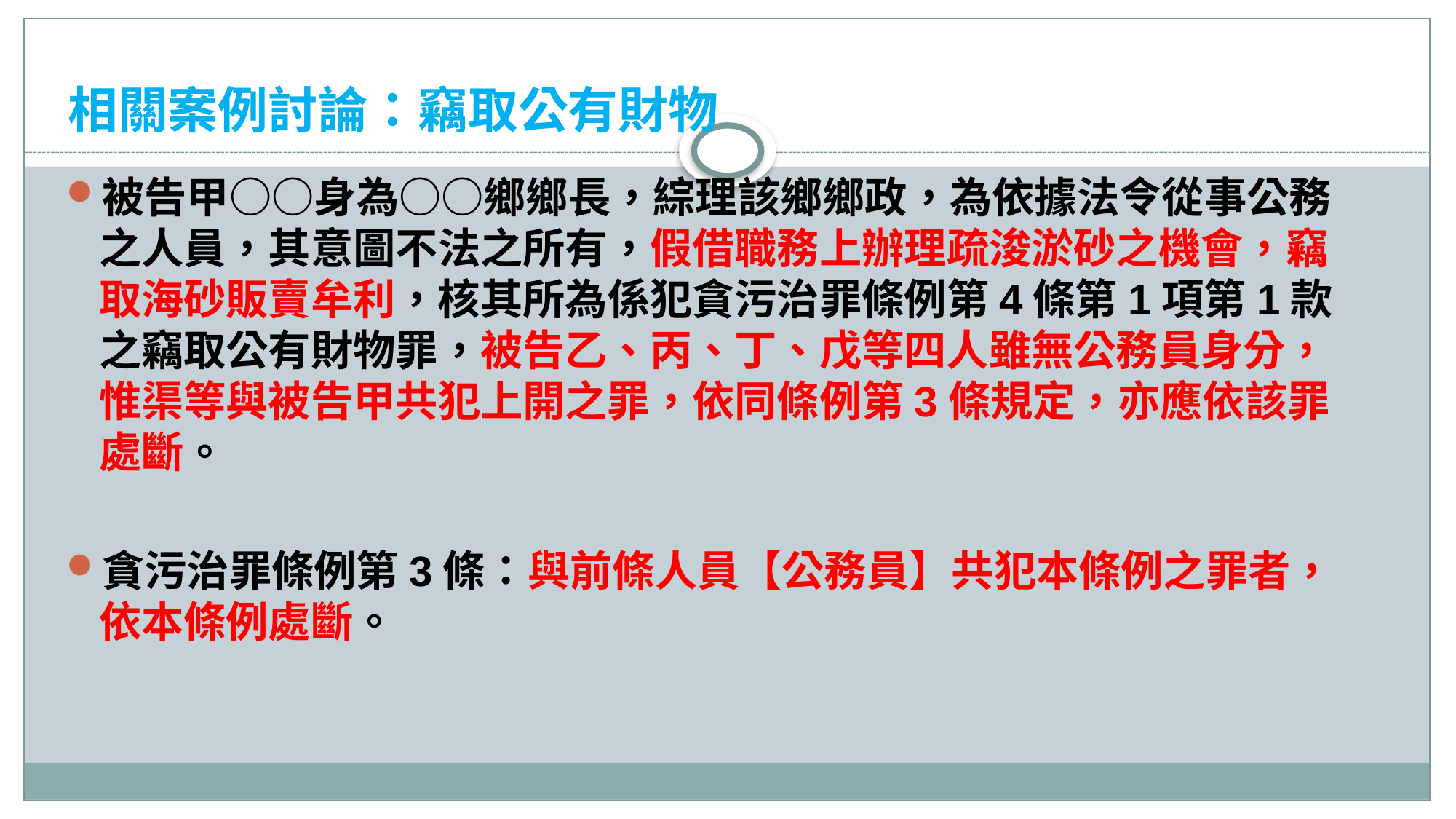

# 相關案例討論：竊取公有財物
被告甲○○身為○○鄉鄉長，綜理該鄉鄉政，為依據法令從事公務之人員，其意圖不法之所有，假借職務上辦理疏浚淤砂之機會，竊取海砂販賣牟利，核其所為係犯貪污治罪條例第4條第1項第1款之竊取公有財物罪，被告乙、丙、丁、戊等四人雖無公務員身分，惟渠等與被告甲共犯上開之罪，依同條例第3條規定，亦應依該罪處斷。

貪污治罪條例第3條：與前條人員【公務員】共犯本條例之罪者，依本條例處斷。